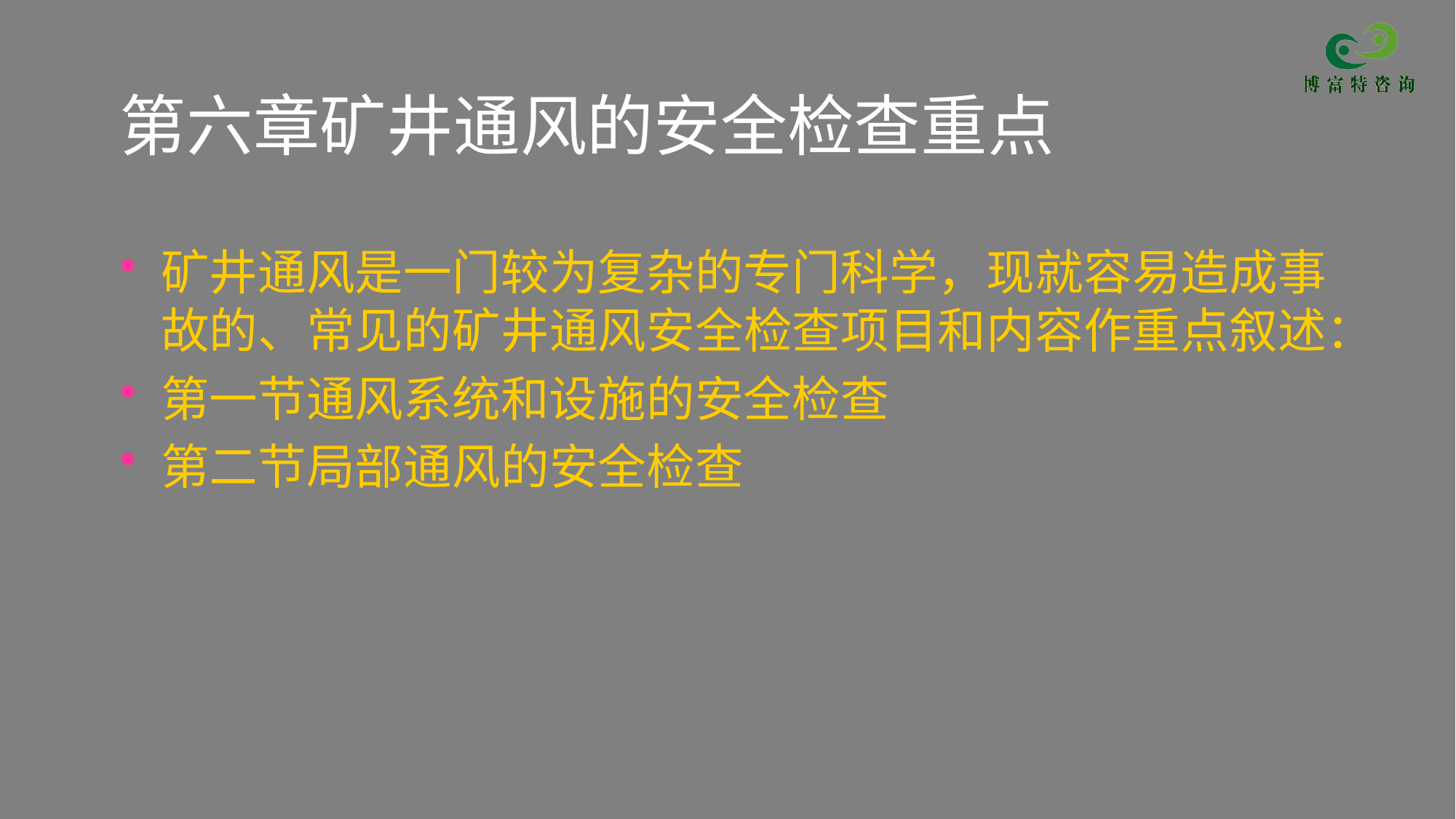

# 第六章矿井通风的安全检查重点
矿井通风是一门较为复杂的专门科学，现就容易造成事故的、常见的矿井通风安全检查项目和内容作重点叙述：
第一节通风系统和设施的安全检查
第二节局部通风的安全检查